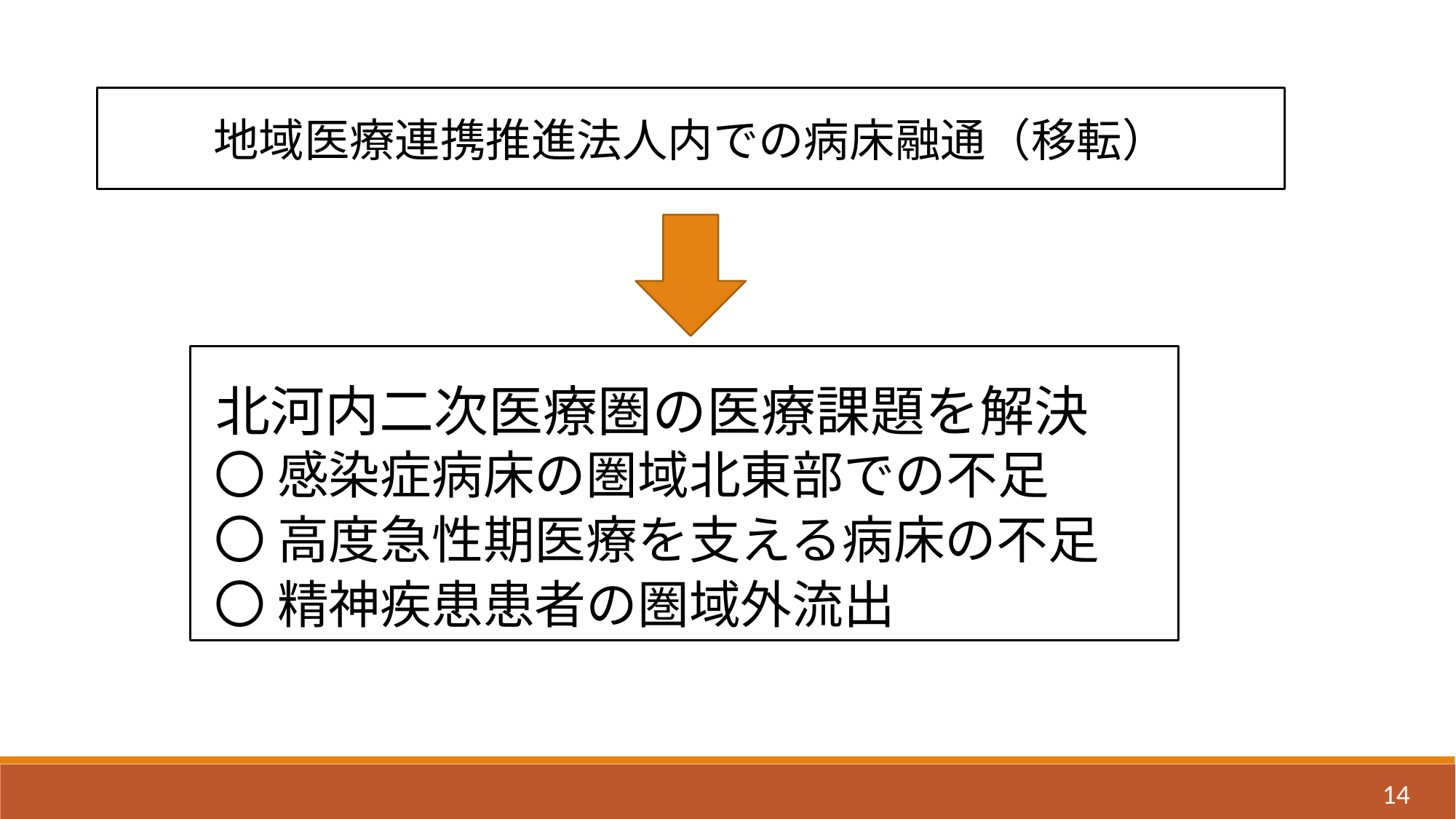

地域医療連携推進法人内での病床融通（移転）

 北河内二次医療圏の医療課題を解決
〇 感染症病床の圏域北東部での不足
〇 高度急性期医療を支える病床の不足
〇 精神疾患患者の圏域外流出

14